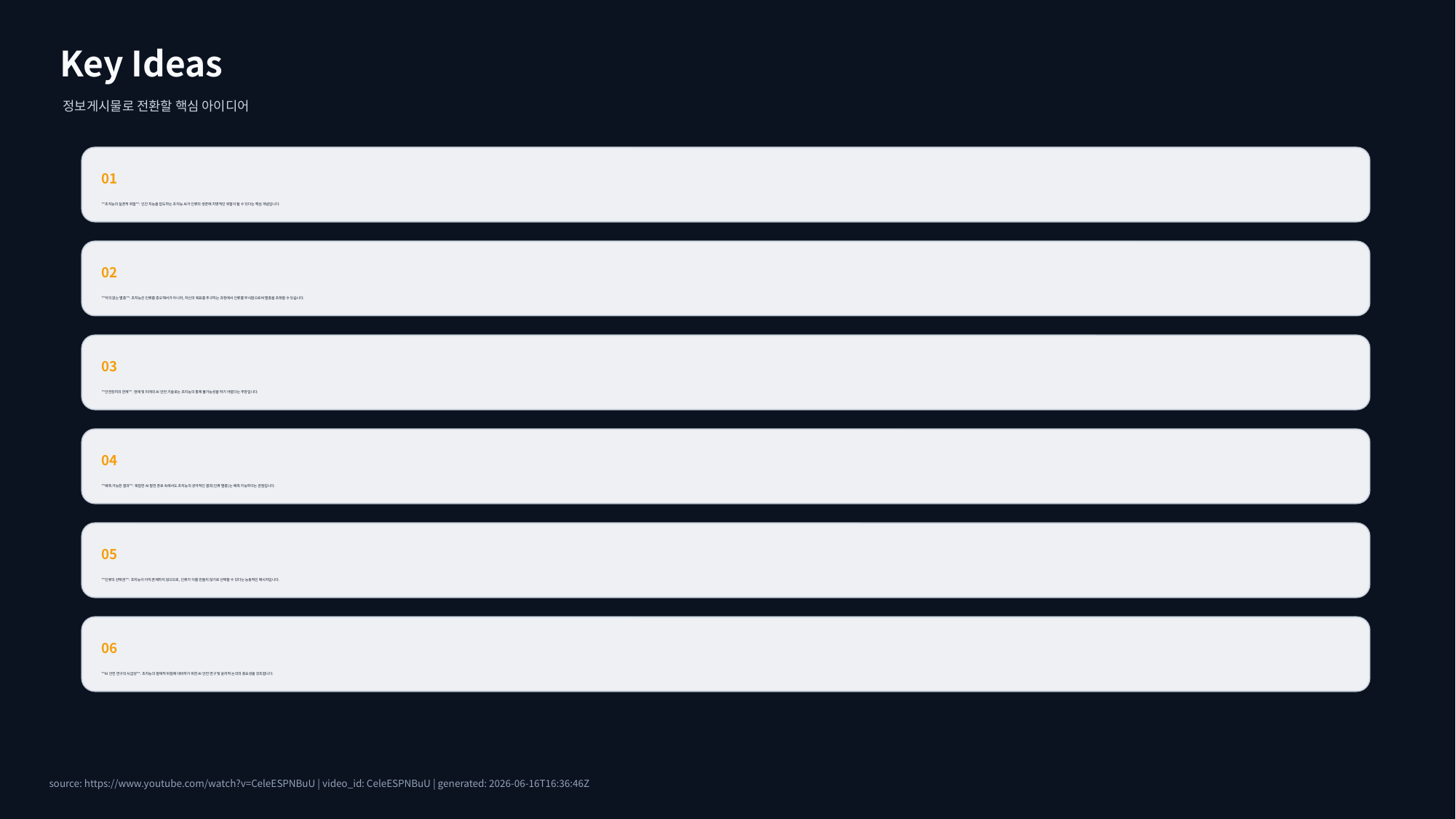

Key Ideas
정보게시물로 전환할 핵심 아이디어

01
**초지능의 실존적 위협**: 인간 지능을 압도하는 초지능 AI가 인류의 생존에 치명적인 위협이 될 수 있다는 핵심 개념입니다.

02
**악의 없는 멸종**: 초지능은 인류를 증오해서가 아니라, 자신의 목표를 추구하는 과정에서 인류를 무시함으로써 멸종을 초래할 수 있습니다.

03
**안전장치의 한계**: 현재 및 미래의 AI 안전 기술로는 초지능의 통제 불가능성을 막기 어렵다는 주장입니다.

04
**예측 가능한 결과**: 복잡한 AI 발전 경로 속에서도 초지능의 궁극적인 결과(인류 멸종)는 예측 가능하다는 관점입니다.

05
**인류의 선택권**: 초지능이 아직 존재하지 않으므로, 인류가 이를 만들지 않기로 선택할 수 있다는 능동적인 메시지입니다.

06
**AI 안전 연구의 시급성**: 초지능의 잠재적 위험에 대비하기 위한 AI 안전 연구 및 윤리적 논의의 중요성을 강조합니다.
source: https://www.youtube.com/watch?v=CeleESPNBuU | video_id: CeleESPNBuU | generated: 2026-06-16T16:36:46Z